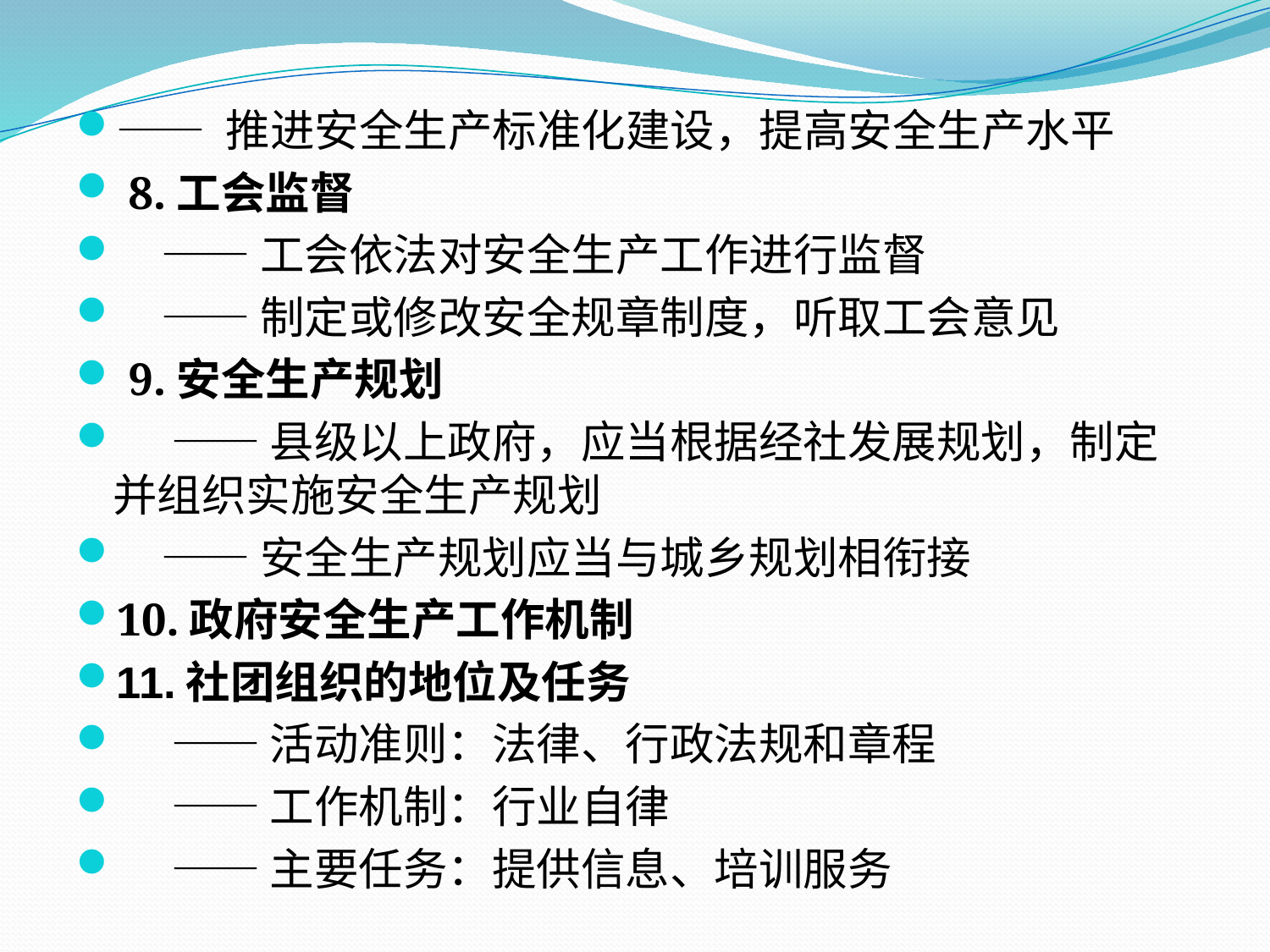

—— 推进安全生产标准化建设，提高安全生产水平
 8.工会监督
　—— 工会依法对安全生产工作进行监督
　—— 制定或修改安全规章制度，听取工会意见
 9.安全生产规划
　 —— 县级以上政府，应当根据经社发展规划，制定并组织实施安全生产规划
　—— 安全生产规划应当与城乡规划相衔接
10.政府安全生产工作机制
11.社团组织的地位及任务
　 —— 活动准则：法律、行政法规和章程
　 —— 工作机制：行业自律
　 —— 主要任务：提供信息、培训服务